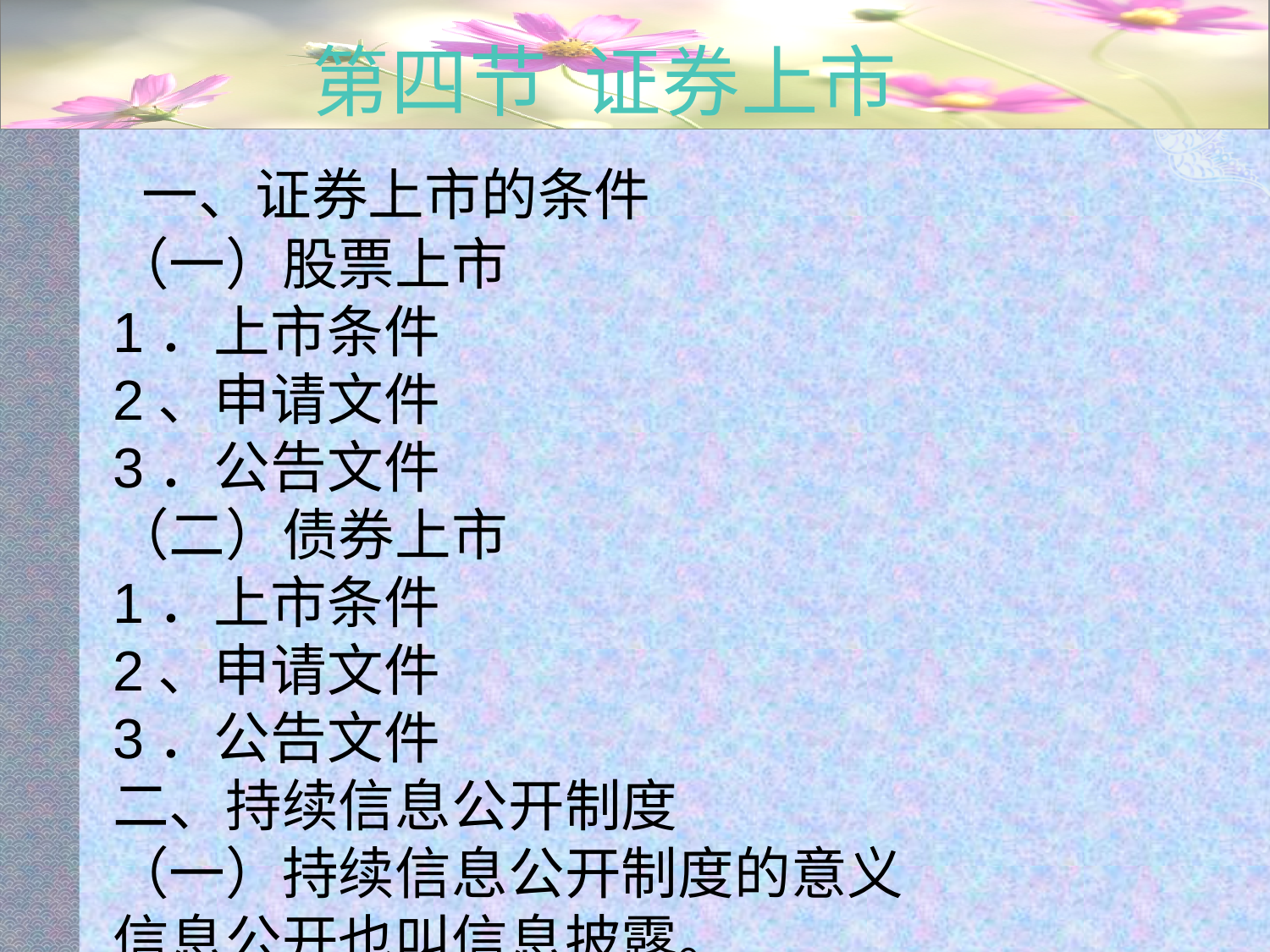

# 第四节  证券上市
 一、证券上市的条件
（一）股票上市
1．上市条件
2、申请文件
3．公告文件
（二）债券上市
1．上市条件
2、申请文件
3．公告文件
二、持续信息公开制度
（一）持续信息公开制度的意义
信息公开也叫信息披露。